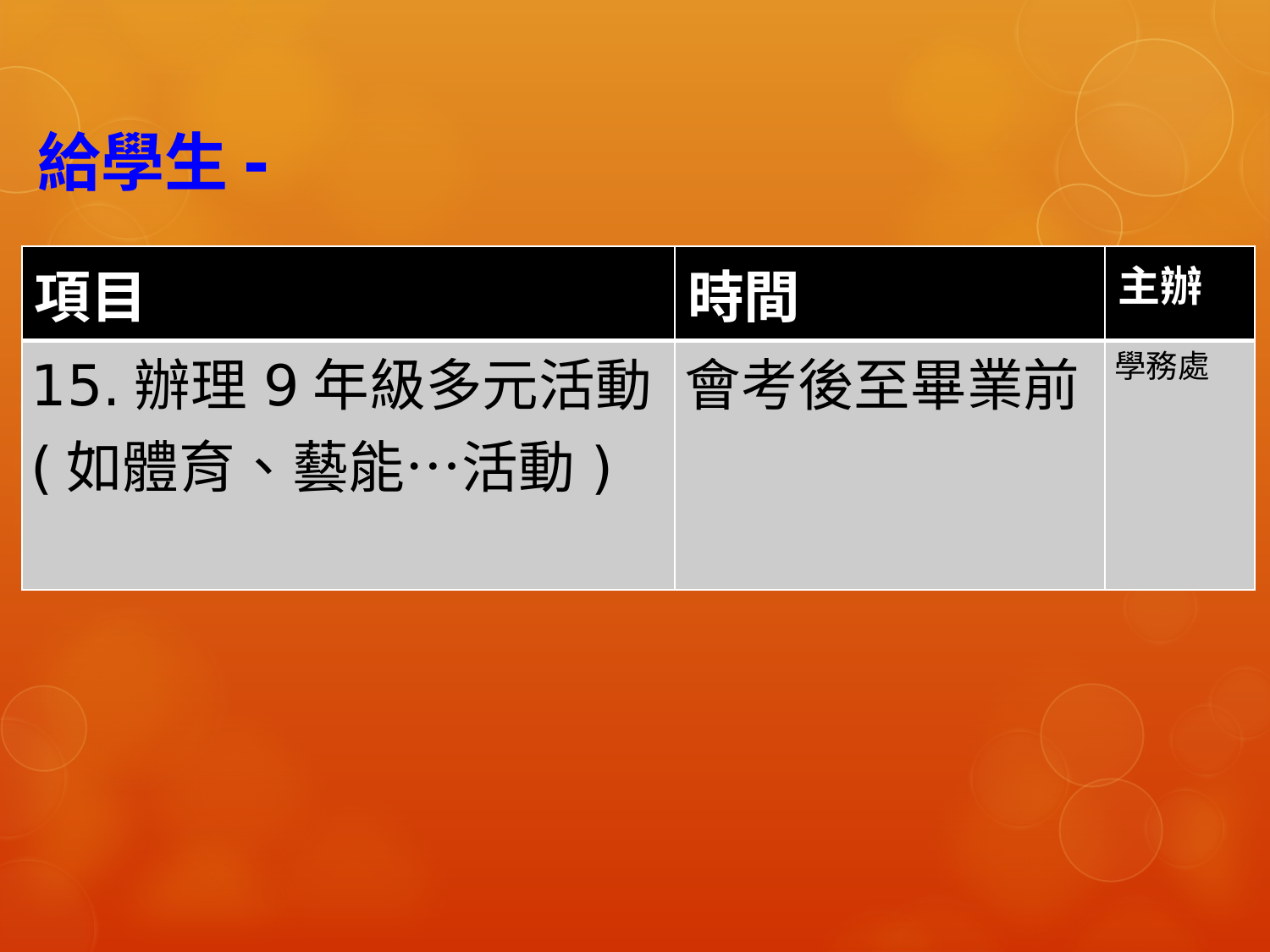

# 給學生-
| 項目 | 時間 | 主辦 |
| --- | --- | --- |
| 15.辦理9年級多元活動 (如體育、藝能…活動) | 會考後至畢業前 | 學務處 |